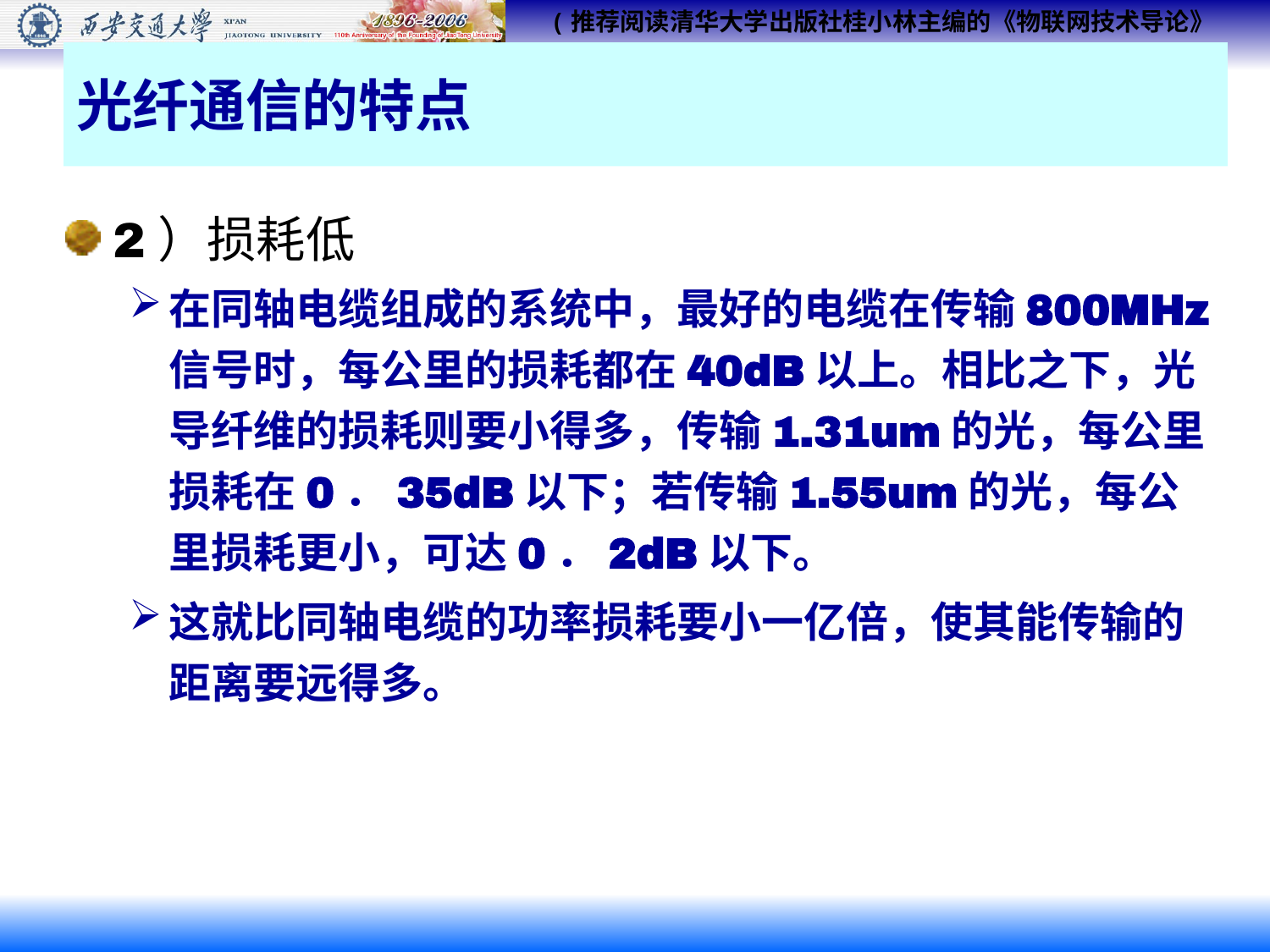

# 光纤通信的特点
2）损耗低
在同轴电缆组成的系统中，最好的电缆在传输800MHz信号时，每公里的损耗都在40dB以上。相比之下，光导纤维的损耗则要小得多，传输1.31um的光，每公里损耗在0．35dB以下；若传输1.55um的光，每公里损耗更小，可达0．2dB以下。
这就比同轴电缆的功率损耗要小一亿倍，使其能传输的距离要远得多。